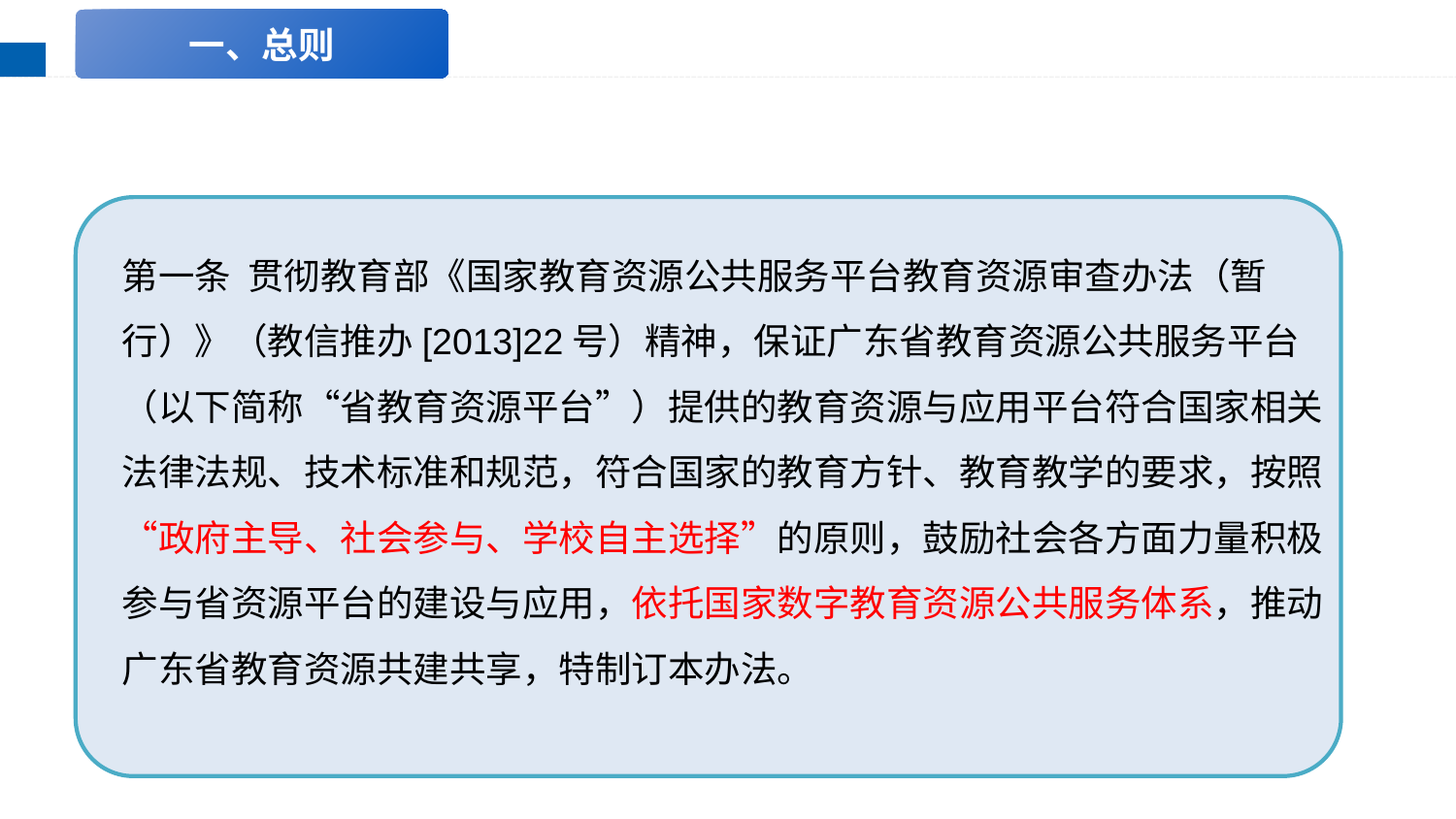

一、总则

第一条  贯彻教育部《国家教育资源公共服务平台教育资源审查办法（暂行）》（教信推办[2013]22号）精神，保证广东省教育资源公共服务平台（以下简称“省教育资源平台”）提供的教育资源与应用平台符合国家相关法律法规、技术标准和规范，符合国家的教育方针、教育教学的要求，按照“政府主导、社会参与、学校自主选择”的原则，鼓励社会各方面力量积极参与省资源平台的建设与应用，依托国家数字教育资源公共服务体系，推动广东省教育资源共建共享，特制订本办法。